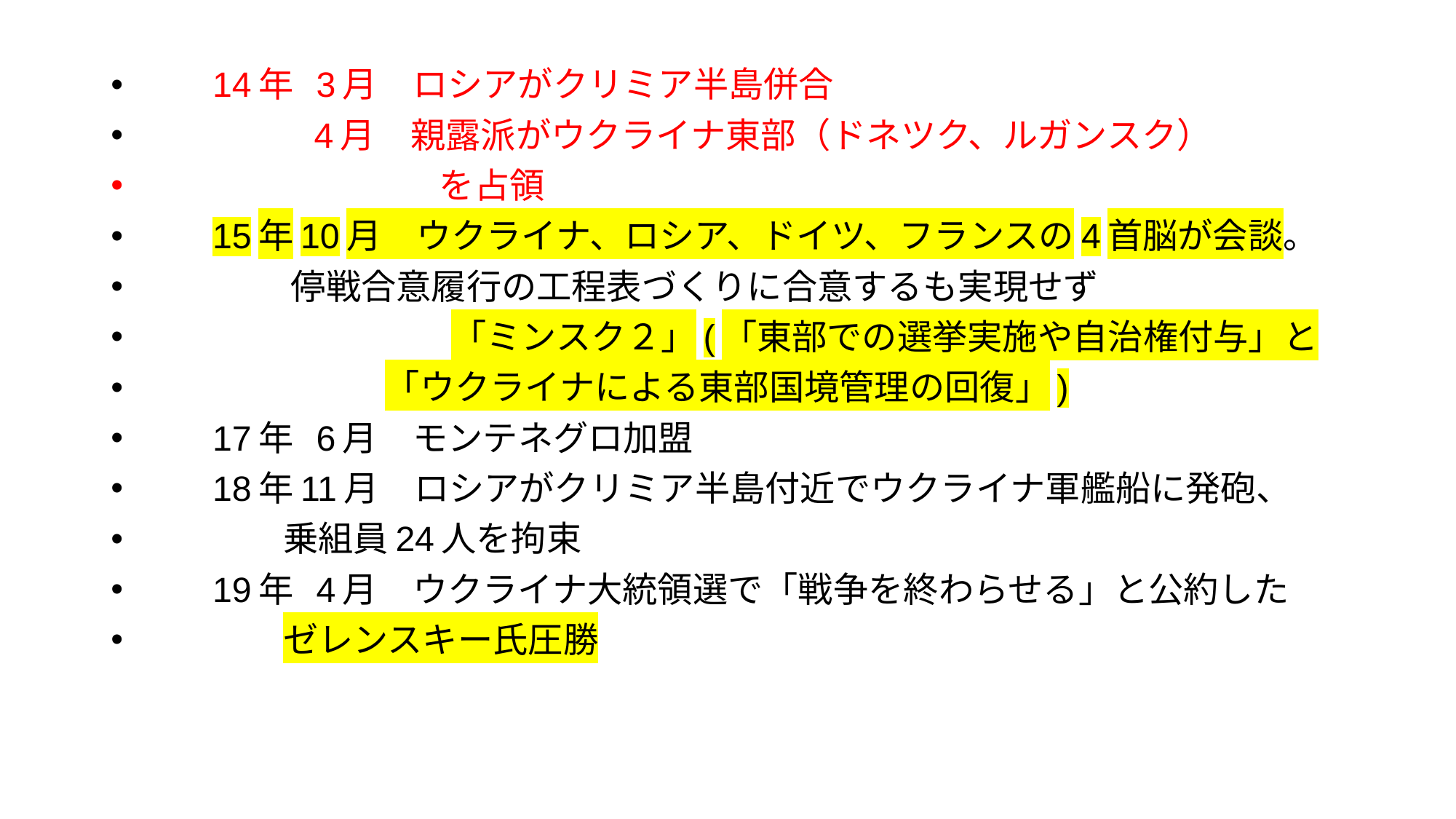

14年  3月　ロシアがクリミア半島併合
　  　　　  4月　親露派がウクライナ東部（ドネツク、ルガンスク）
　　　　　　　　   を占領
　　15年10月　ウクライナ、ロシア、ドイツ、フランスの4首脳が会談。
                   停戦合意履行の工程表づくりに合意するも実現せず
　　　　　　　　　「ミンスク２」(「東部での選挙実施や自治権付与」と
                               「ウクライナによる東部国境管理の回復」)
　　17年  6月　モンテネグロ加盟
　　18年11月　ロシアがクリミア半島付近でウクライナ軍艦船に発砲、
                  乗組員24人を拘束
　　19年  4月　ウクライナ大統領選で「戦争を終わらせる」と公約した
                  ゼレンスキー氏圧勝